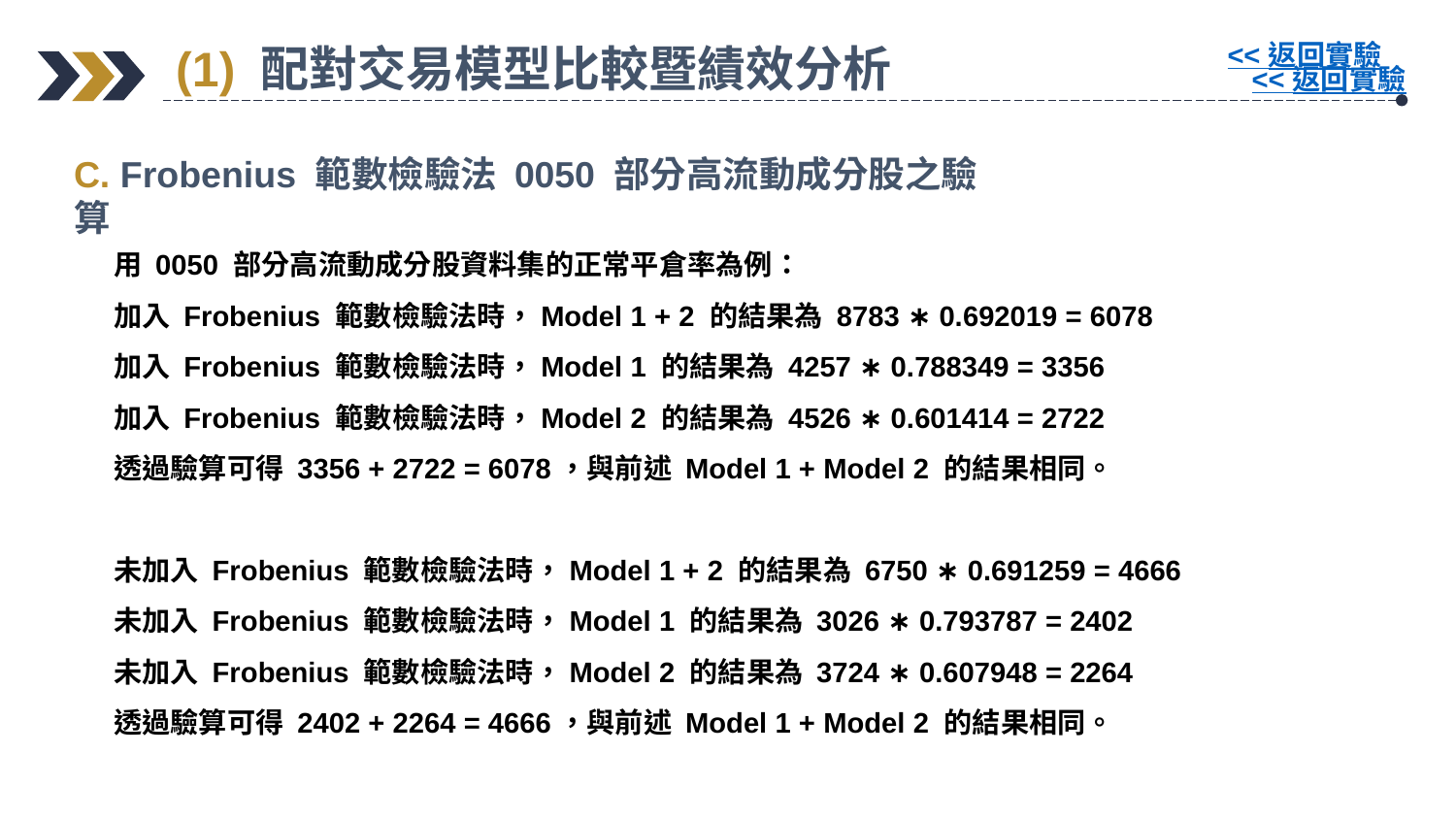

(1) 配對交易模型比較暨績效分析

<< 返回實驗
<< 返回實驗
C. Frobenius 範數檢驗法 0050 部分高流動成分股之驗算
用 0050 部分高流動成分股資料集的正常平倉率為例：
加入 Frobenius 範數檢驗法時，Model 1 + 2 的結果為 8783 ∗ 0.692019 = 6078
加入 Frobenius 範數檢驗法時，Model 1 的結果為 4257 ∗ 0.788349 = 3356
加入 Frobenius 範數檢驗法時，Model 2 的結果為 4526 ∗ 0.601414 = 2722
透過驗算可得 3356 + 2722 = 6078，與前述 Model 1 + Model 2 的結果相同。

未加入 Frobenius 範數檢驗法時，Model 1 + 2 的結果為 6750 ∗ 0.691259 = 4666
未加入 Frobenius 範數檢驗法時，Model 1 的結果為 3026 ∗ 0.793787 = 2402
未加入 Frobenius 範數檢驗法時，Model 2 的結果為 3724 ∗ 0.607948 = 2264
透過驗算可得 2402 + 2264 = 4666，與前述 Model 1 + Model 2 的結果相同。